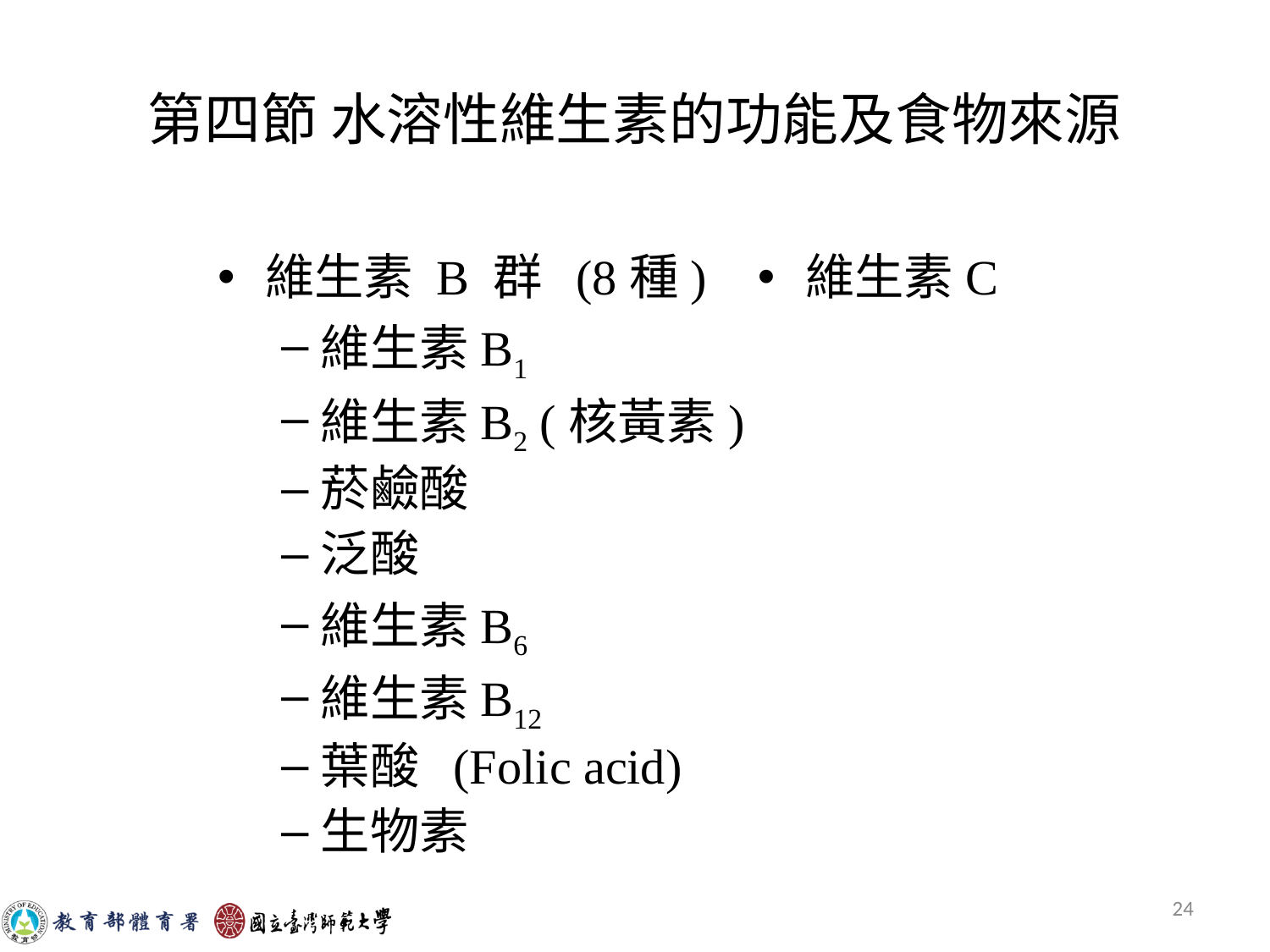

# 第四節 水溶性維生素的功能及食物來源
維生素 B 群  (8種)
維生素B1
維生素B2 (核黃素)
菸鹼酸
泛酸
維生素B6
維生素B12
葉酸  (Folic acid)
生物素
維生素C
24